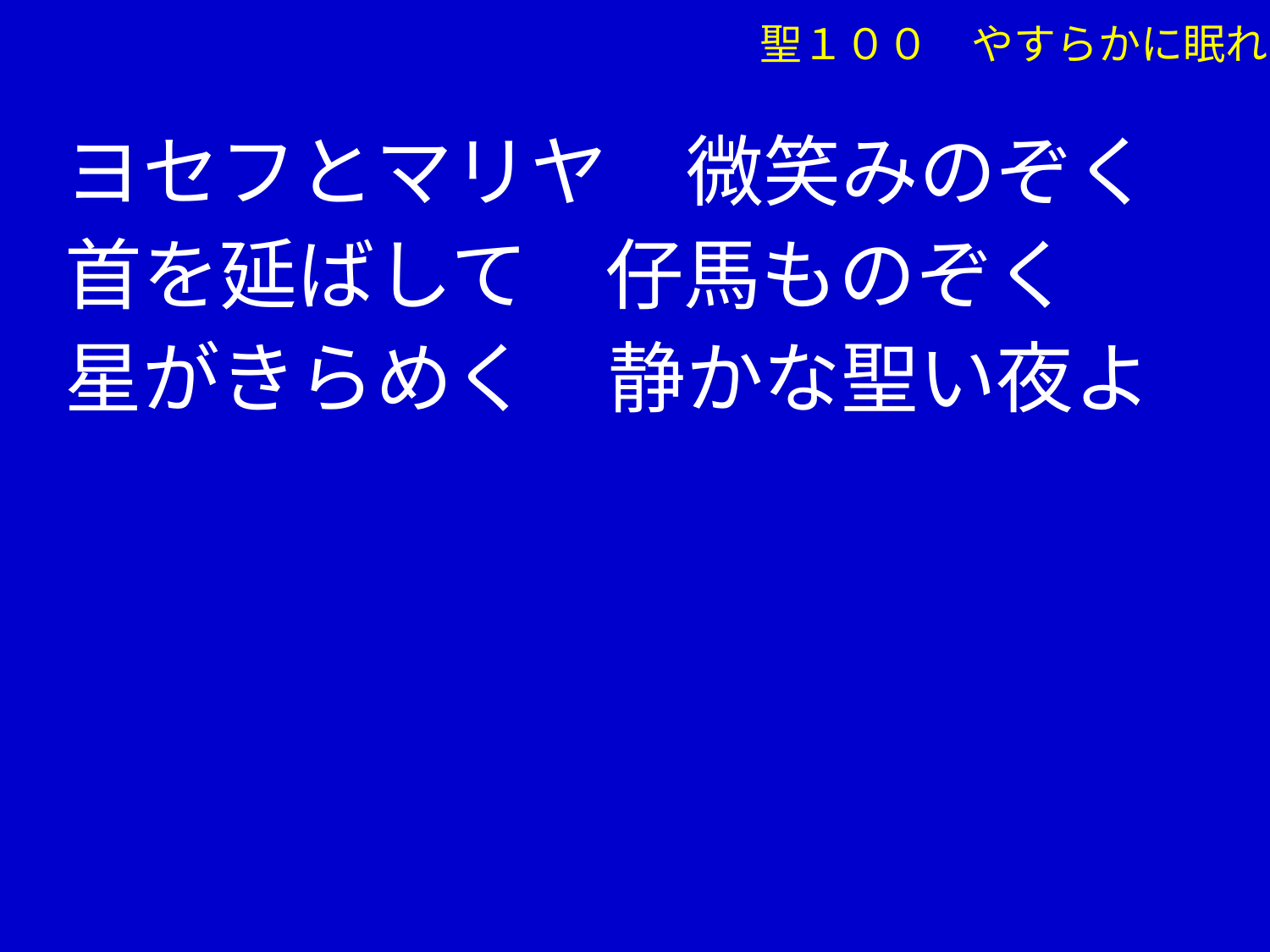

聖１００　やすらかに眠れ
　 ヨセフとマリヤ　微笑みのぞく
　 首を延ばして　仔馬ものぞく
　 星がきらめく　静かな聖い夜よ